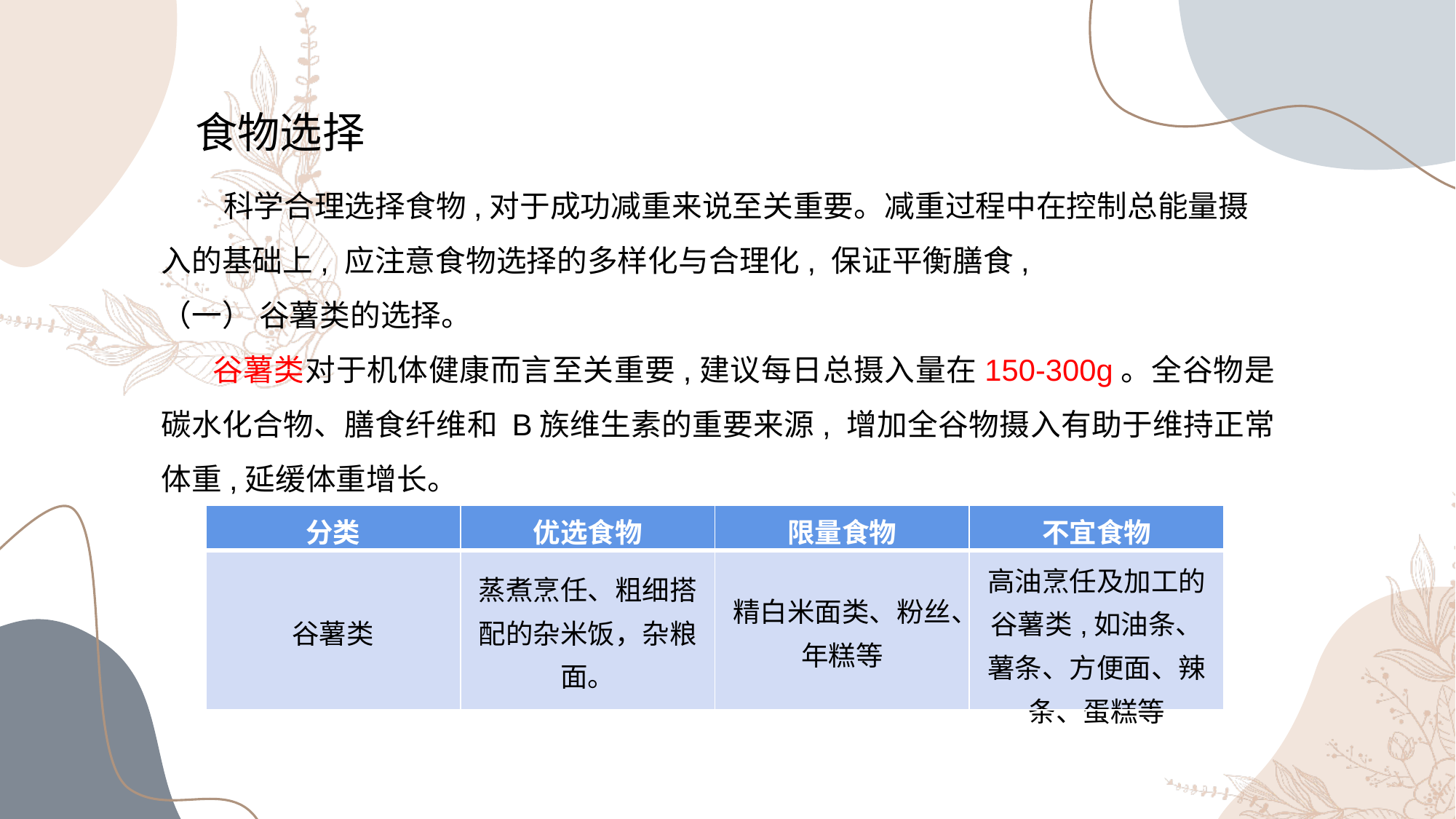

食物选择
         科学合理选择食物,对于成功减重来说至关重要。减重过程中在控制总能量摄入的基础上, 应注意食物选择的多样化与合理化, 保证平衡膳食,
（一） 谷薯类的选择。
      谷薯类对于机体健康而言至关重要,建议每日总摄入量在150-300g。全谷物是碳水化合物、膳食纤维和 B族维生素的重要来源, 增加全谷物摄入有助于维持正常体重,延缓体重增长。

| 分类 | 优选食物 | 限量食物 | 不宜食物 |
| --- | --- | --- | --- |
| 谷薯类 | 蒸煮烹任、粗细搭配的杂米饭，杂粮面。 | 精白米面类、粉丝、年糕等 | 高油烹任及加工的谷薯类,如油条、薯条、方便面、辣条、蛋糕等 |
90%